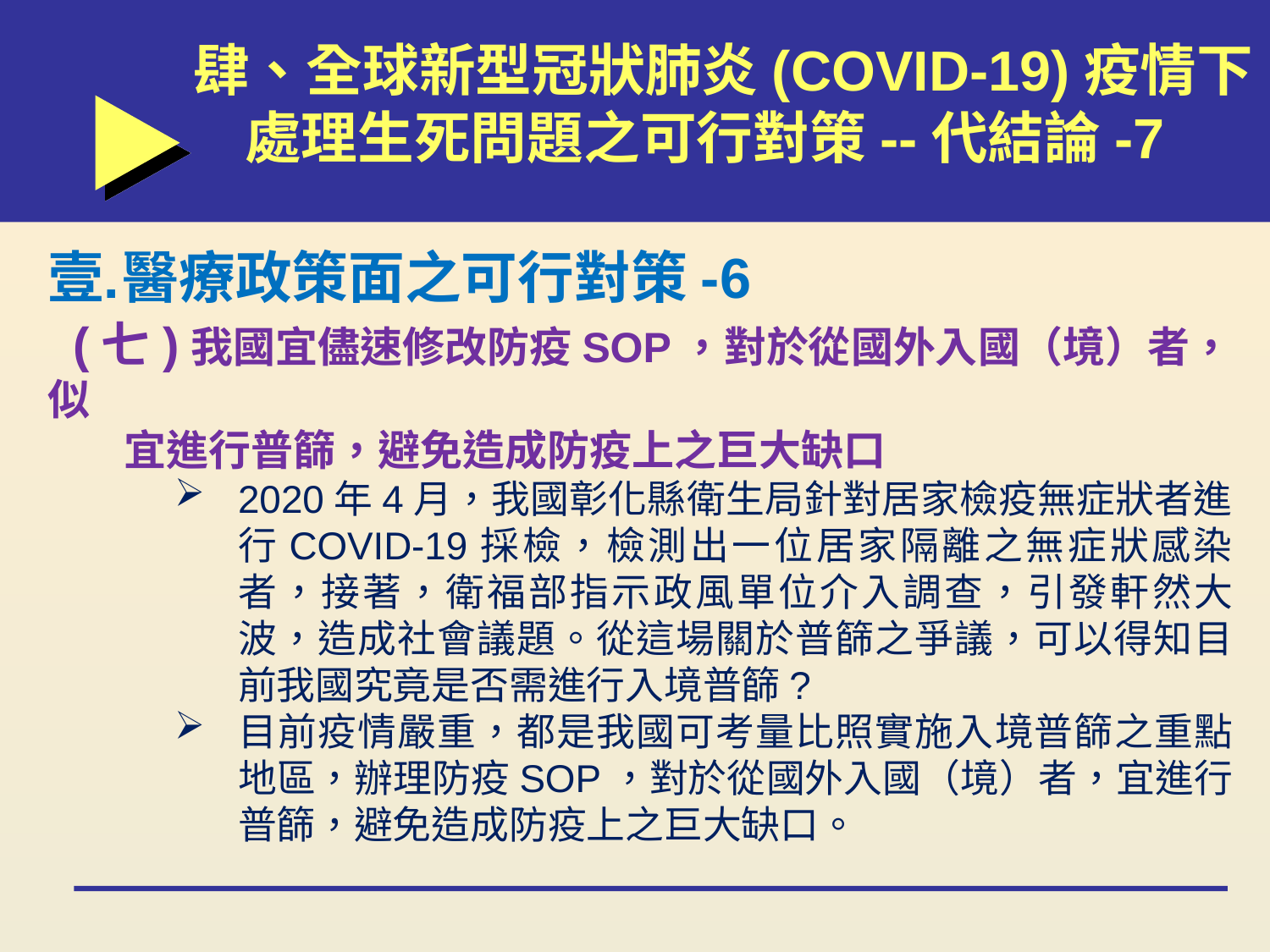

肆、全球新型冠狀肺炎(COVID-19)疫情下
    處理生死問題之可行對策--代結論-7
醫療政策面之可行對策-6
  (七)我國宜儘速修改防疫SOP，對於從國外入國（境）者，似
       宜進行普篩，避免造成防疫上之巨大缺口
2020年4月，我國彰化縣衛生局針對居家檢疫無症狀者進行COVID-19採檢，檢測出一位居家隔離之無症狀感染者，接著，衛福部指示政風單位介入調查，引發軒然大波，造成社會議題。從這場關於普篩之爭議，可以得知目前我國究竟是否需進行入境普篩?
目前疫情嚴重，都是我國可考量比照實施入境普篩之重點地區，辦理防疫SOP，對於從國外入國（境）者，宜進行普篩，避免造成防疫上之巨大缺口。